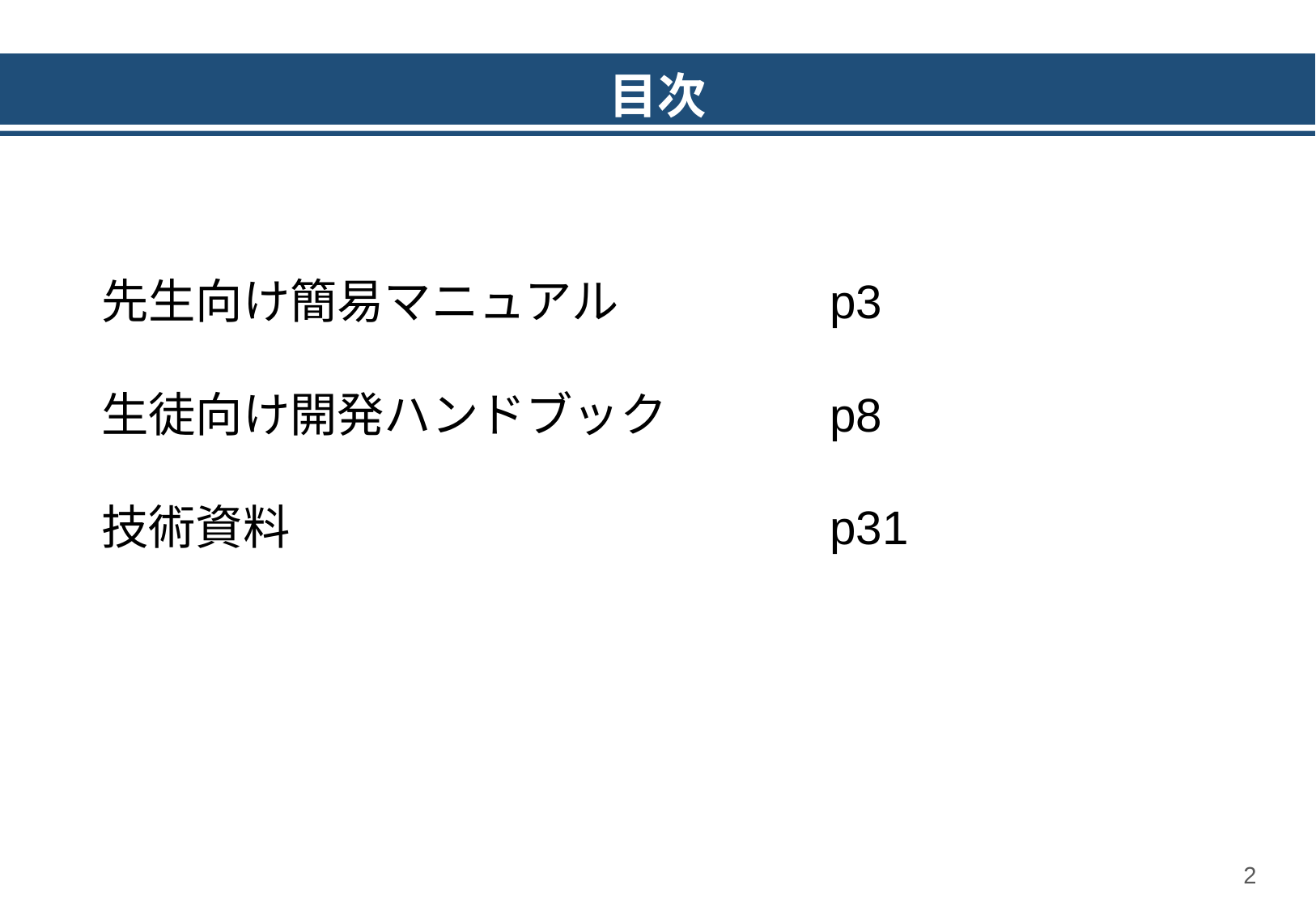

目次
先生向け簡易マニュアル		p3
生徒向け開発ハンドブック		p8
技術資料					p31